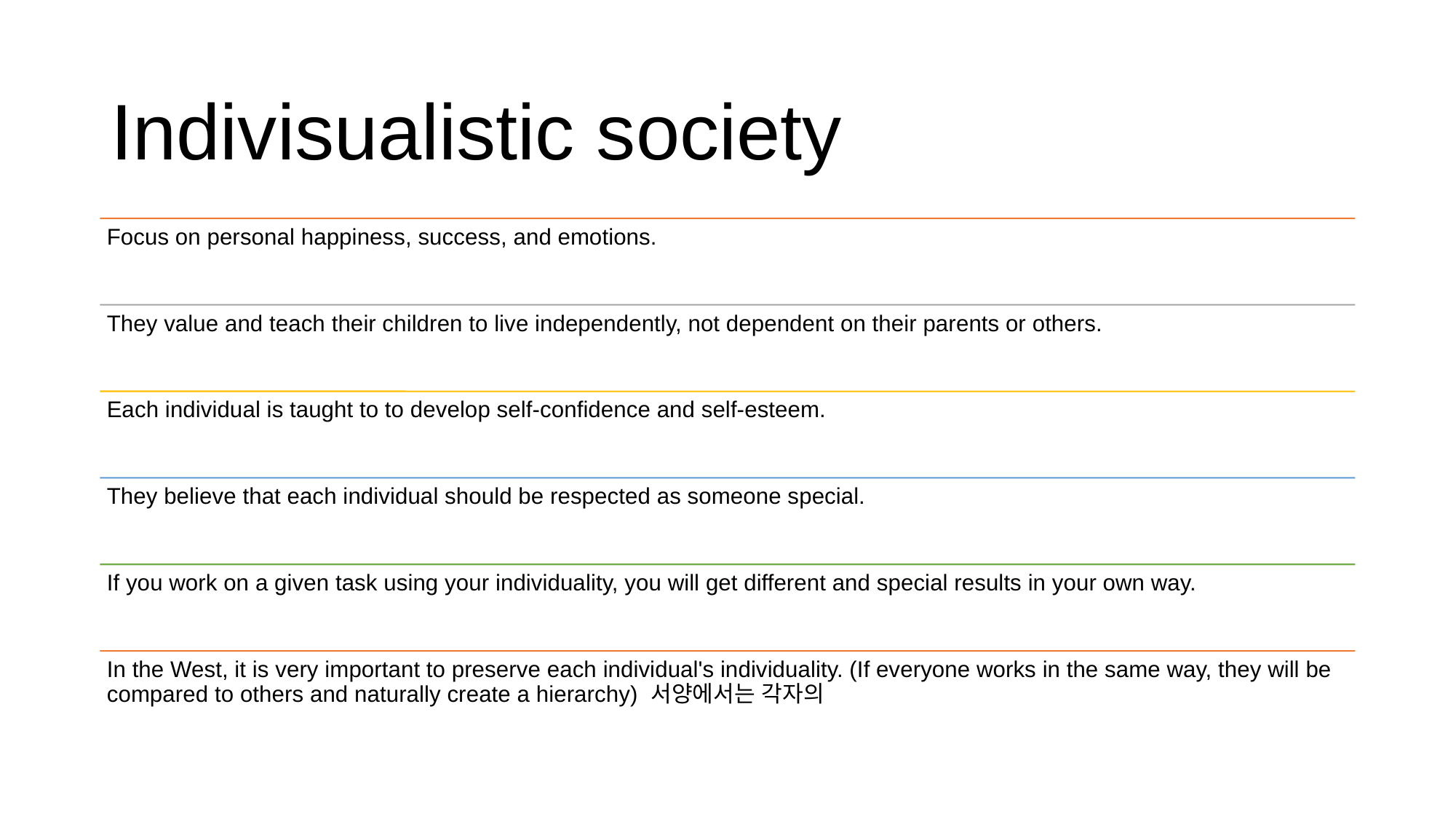

# Indivisualistic society
Focus on personal happiness, success, and emotions.
They value and teach their children to live independently, not dependent on their parents or others.
Each individual is taught to to develop self-confidence and self-esteem.
They believe that each individual should be respected as someone special.
If you work on a given task using your individuality, you will get different and special results in your own way.
In the West, it is very important to preserve each individual's individuality. (If everyone works in the same way, they will be compared to others and naturally create a hierarchy) 서양에서는 각자의